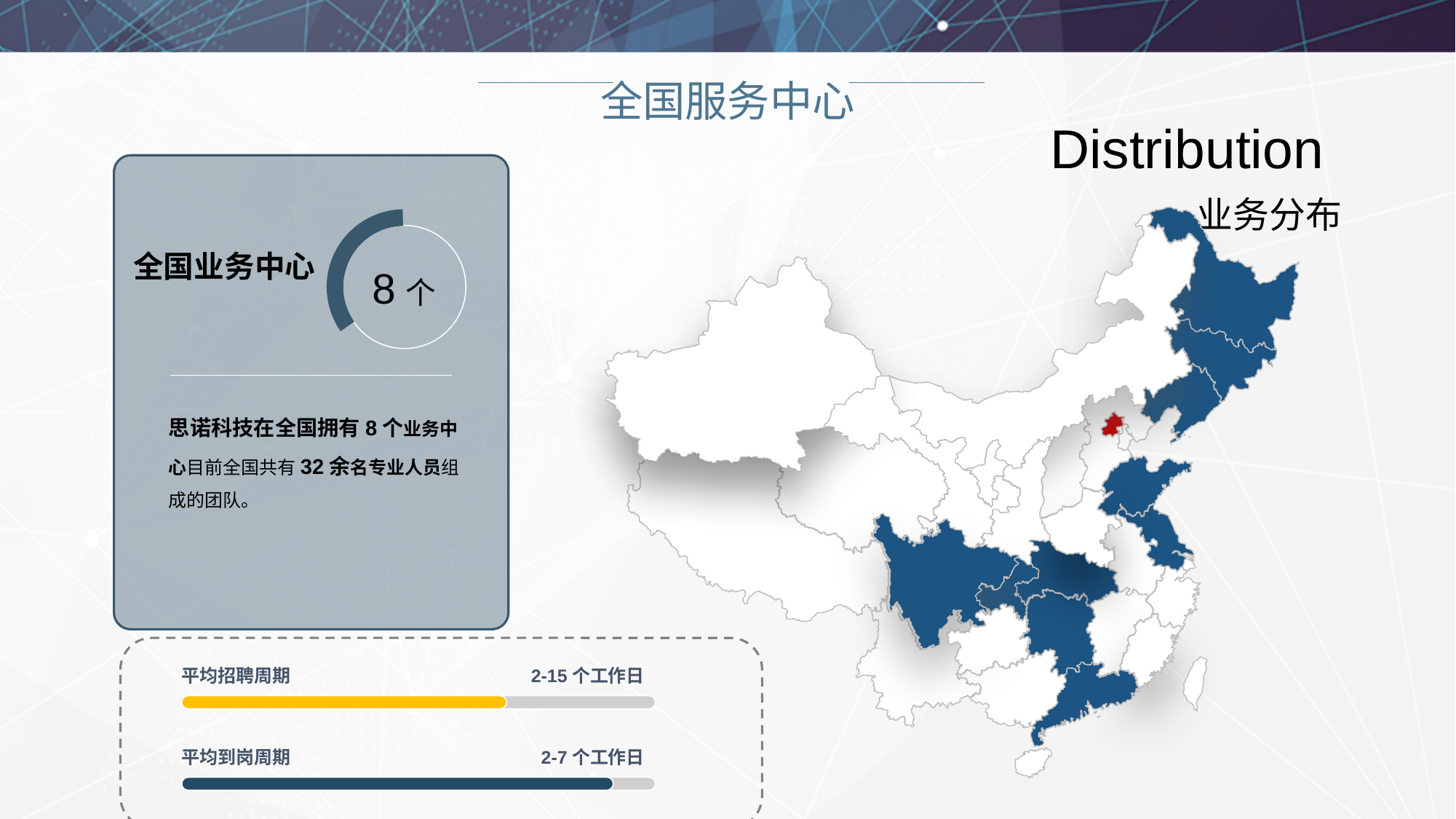

# 全国服务中心
Distribution

业务分布

全国业务中心
8个
思诺科技在全国拥有8个业务中心目前全国共有32余名专业人员组成的团队。

平均招聘周期

2-15个工作日
平均到岗周期

2-7个工作日